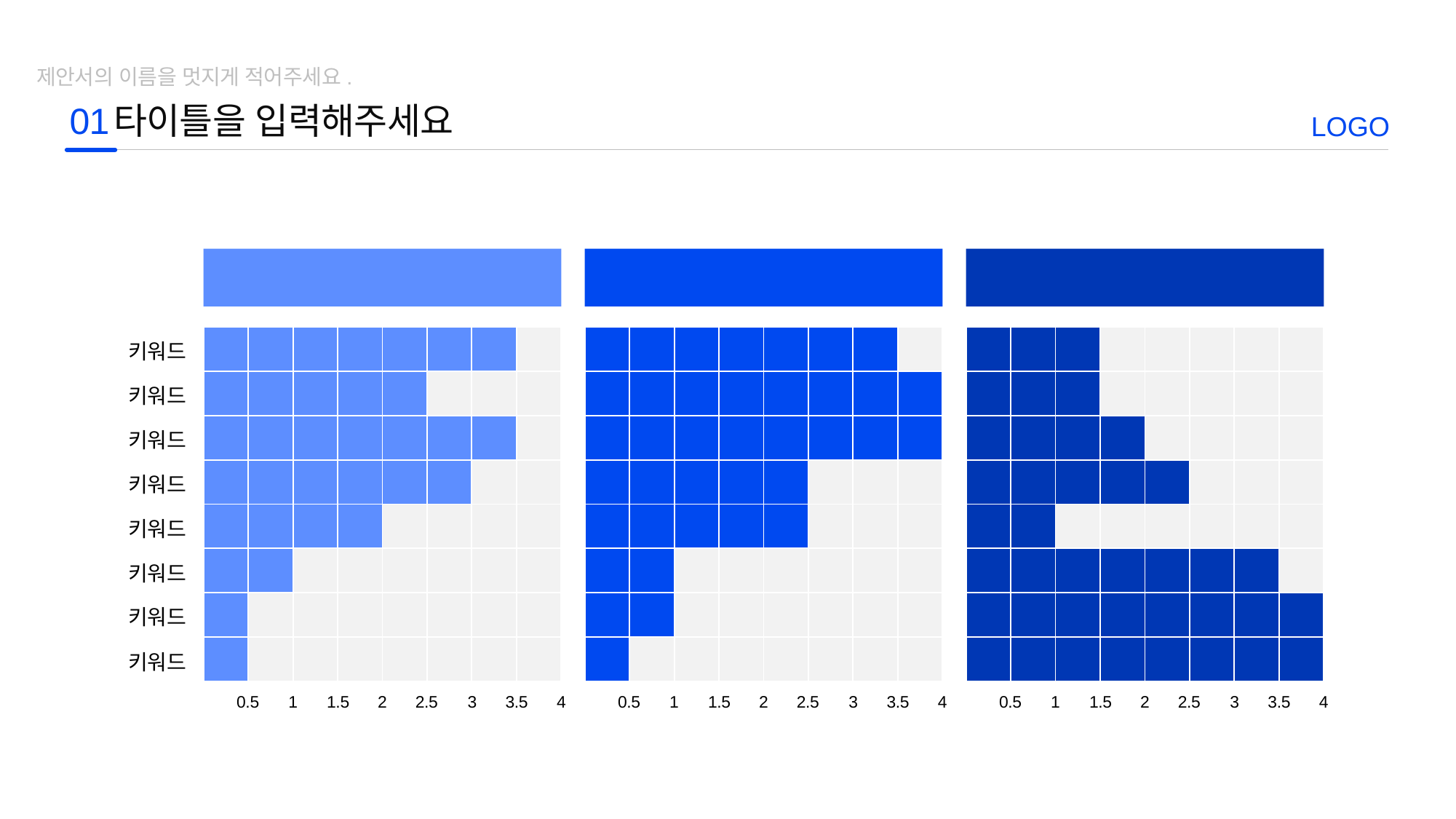

제안서의 이름을 멋지게 적어주세요.
01
타이틀을 입력해주세요
LOGO

키워드입력
키워드입력
키워드입력
|  |  |  |  |  |  |  |  |
| --- | --- | --- | --- | --- | --- | --- | --- |
|  |  |  |  |  |  |  |  |
|  |  |  |  |  |  |  |  |
|  |  |  |  |  |  |  |  |
|  |  |  |  |  |  |  |  |
|  |  |  |  |  |  |  |  |
|  |  |  |  |  |  |  |  |
|  |  |  |  |  |  |  |  |
|  |  |  |  |  |  |  |  |
| --- | --- | --- | --- | --- | --- | --- | --- |
|  |  |  |  |  |  |  |  |
|  |  |  |  |  |  |  |  |
|  |  |  |  |  |  |  |  |
|  |  |  |  |  |  |  |  |
|  |  |  |  |  |  |  |  |
|  |  |  |  |  |  |  |  |
|  |  |  |  |  |  |  |  |
|  |  |  |  |  |  |  |  |
| --- | --- | --- | --- | --- | --- | --- | --- |
|  |  |  |  |  |  |  |  |
|  |  |  |  |  |  |  |  |
|  |  |  |  |  |  |  |  |
|  |  |  |  |  |  |  |  |
|  |  |  |  |  |  |  |  |
|  |  |  |  |  |  |  |  |
|  |  |  |  |  |  |  |  |
키워드
키워드
키워드
키워드
키워드
키워드
키워드
키워드
0.5
1
1.5
2
2.5
3
3.5
4
0.5
1
1.5
2
2.5
3
3.5
4
0.5
1
1.5
2
2.5
3
3.5
4